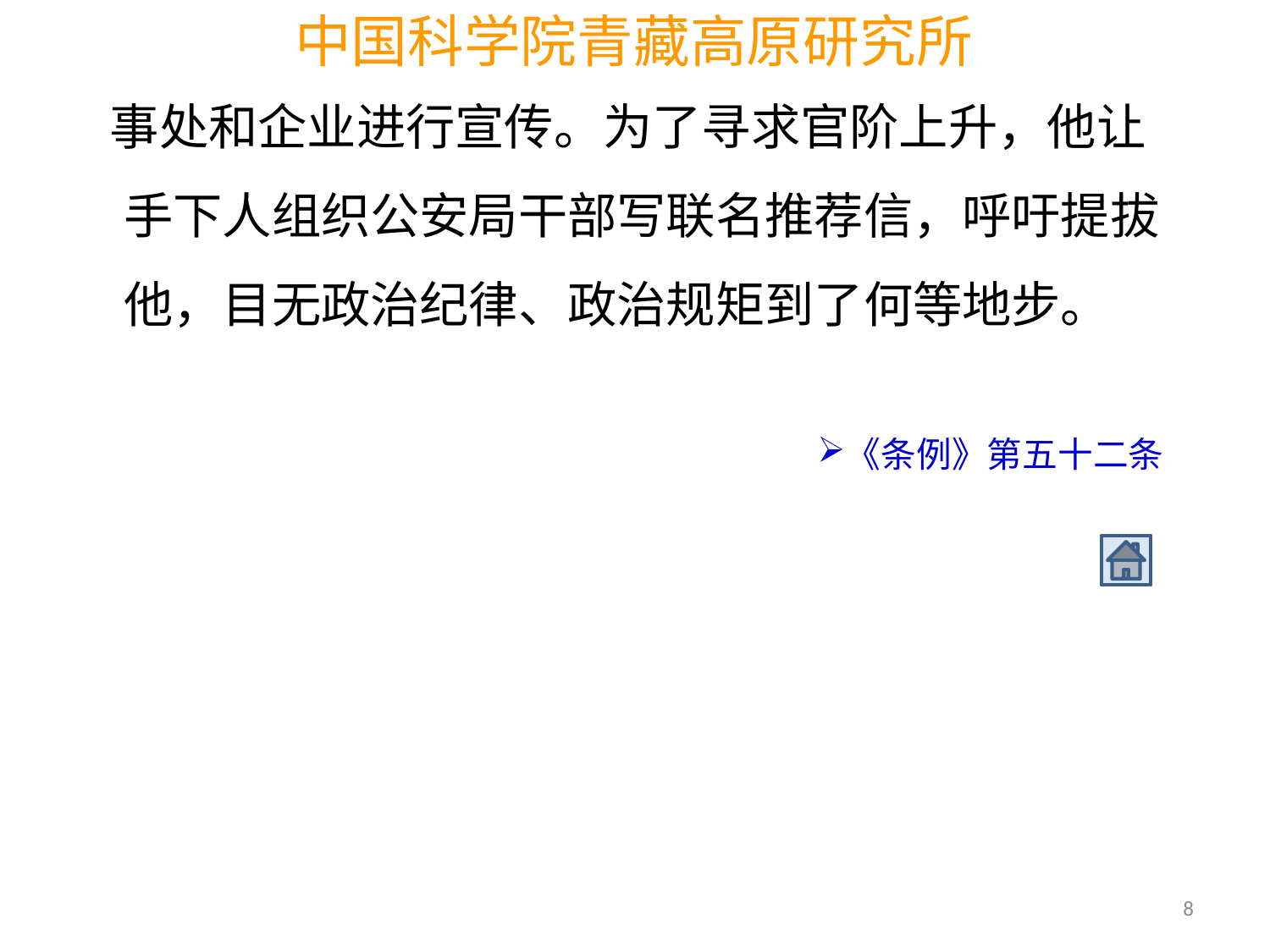

事处和企业进行宣传。为了寻求官阶上升，他让手下人组织公安局干部写联名推荐信，呼吁提拔他，目无政治纪律、政治规矩到了何等地步。
《条例》第五十二条

8